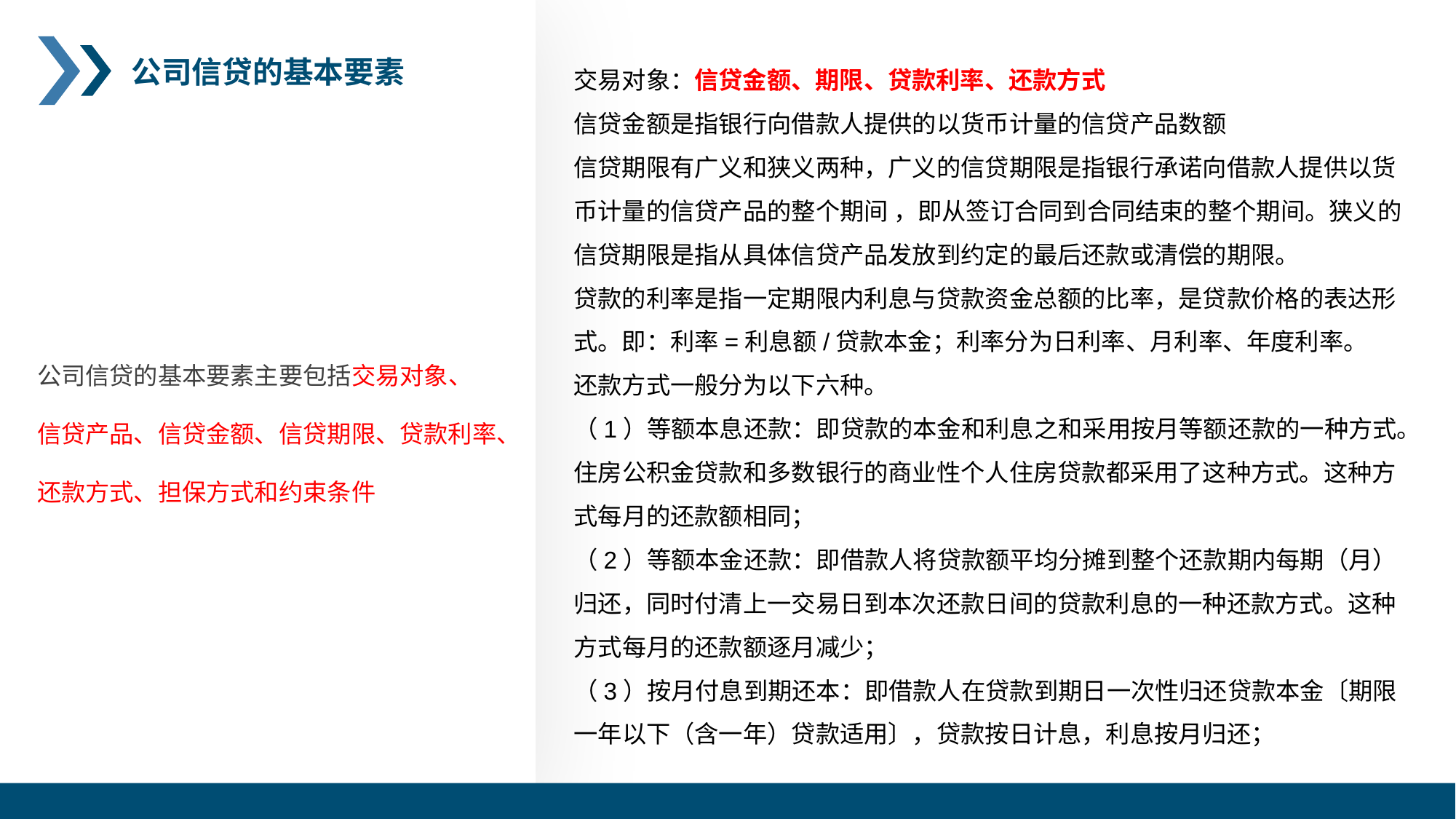

交易对象：信贷金额、期限、贷款利率、还款方式
信贷金额是指银行向借款人提供的以货币计量的信贷产品数额
信贷期限有广义和狭义两种，广义的信贷期限是指银行承诺向借款人提供以货币计量的信贷产品的整个期间 ，即从签订合同到合同结束的整个期间。狭义的信贷期限是指从具体信贷产品发放到约定的最后还款或清偿的期限。
贷款的利率是指一定期限内利息与贷款资金总额的比率，是贷款价格的表达形式。即：利率=利息额/贷款本金；利率分为日利率、月利率、年度利率。
还款方式一般分为以下六种。
（1）等额本息还款：即贷款的本金和利息之和采用按月等额还款的一种方式。住房公积金贷款和多数银行的商业性个人住房贷款都采用了这种方式。这种方式每月的还款额相同；
（2）等额本金还款：即借款人将贷款额平均分摊到整个还款期内每期（月）归还，同时付清上一交易日到本次还款日间的贷款利息的一种还款方式。这种方式每月的还款额逐月减少；
（3）按月付息到期还本：即借款人在贷款到期日一次性归还贷款本金〔期限一年以下（含一年）贷款适用〕，贷款按日计息，利息按月归还；
公司信贷的基本要素
公司信贷的基本要素主要包括交易对象、
信贷产品、信贷金额、信贷期限、贷款利率、
还款方式、担保方式和约束条件